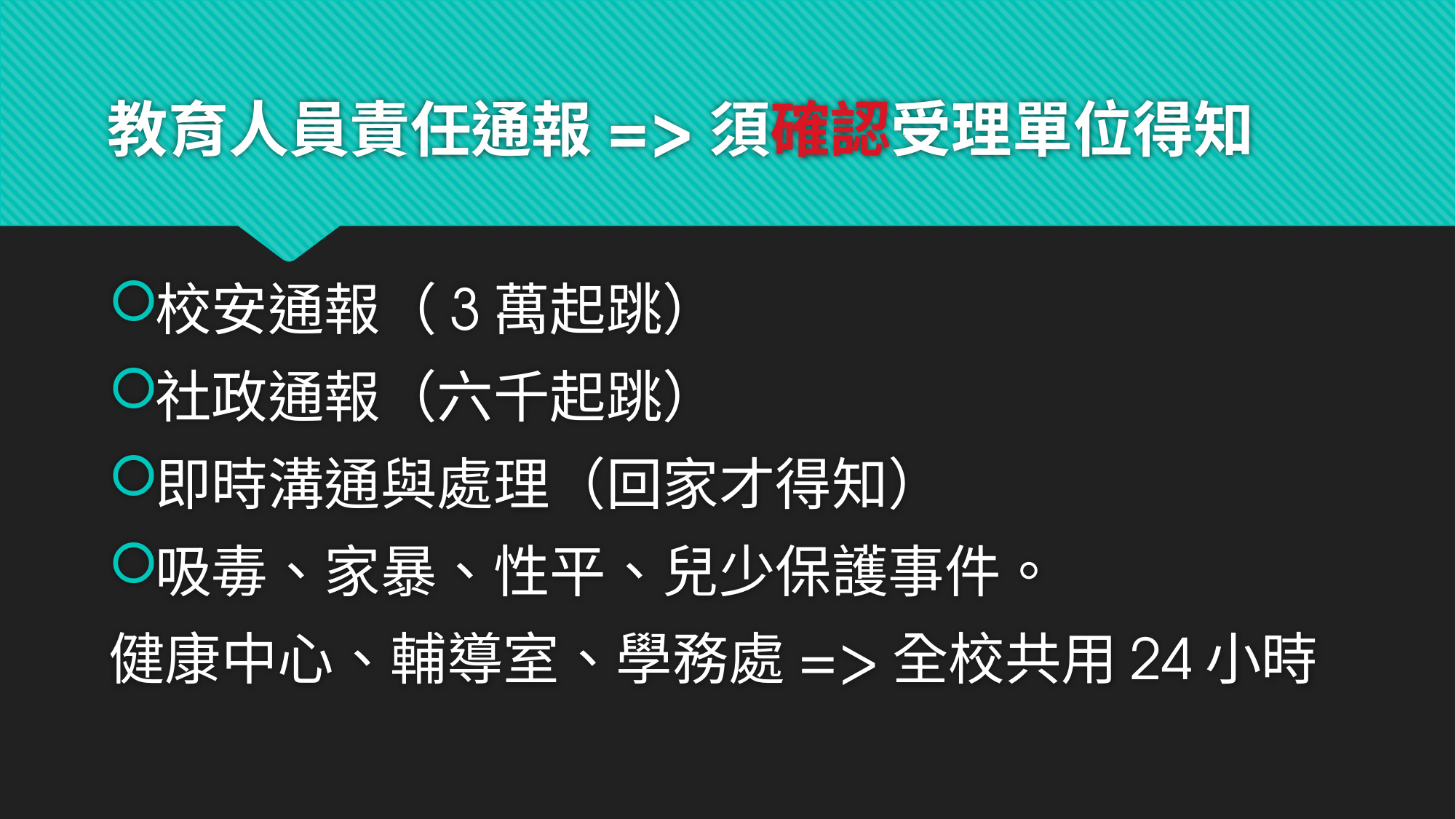

# 教育人員責任通報=>須確認受理單位得知
校安通報（3萬起跳）
社政通報（六千起跳）
即時溝通與處理（回家才得知）
吸毒、家暴、性平、兒少保護事件。
健康中心、輔導室、學務處=>全校共用24小時